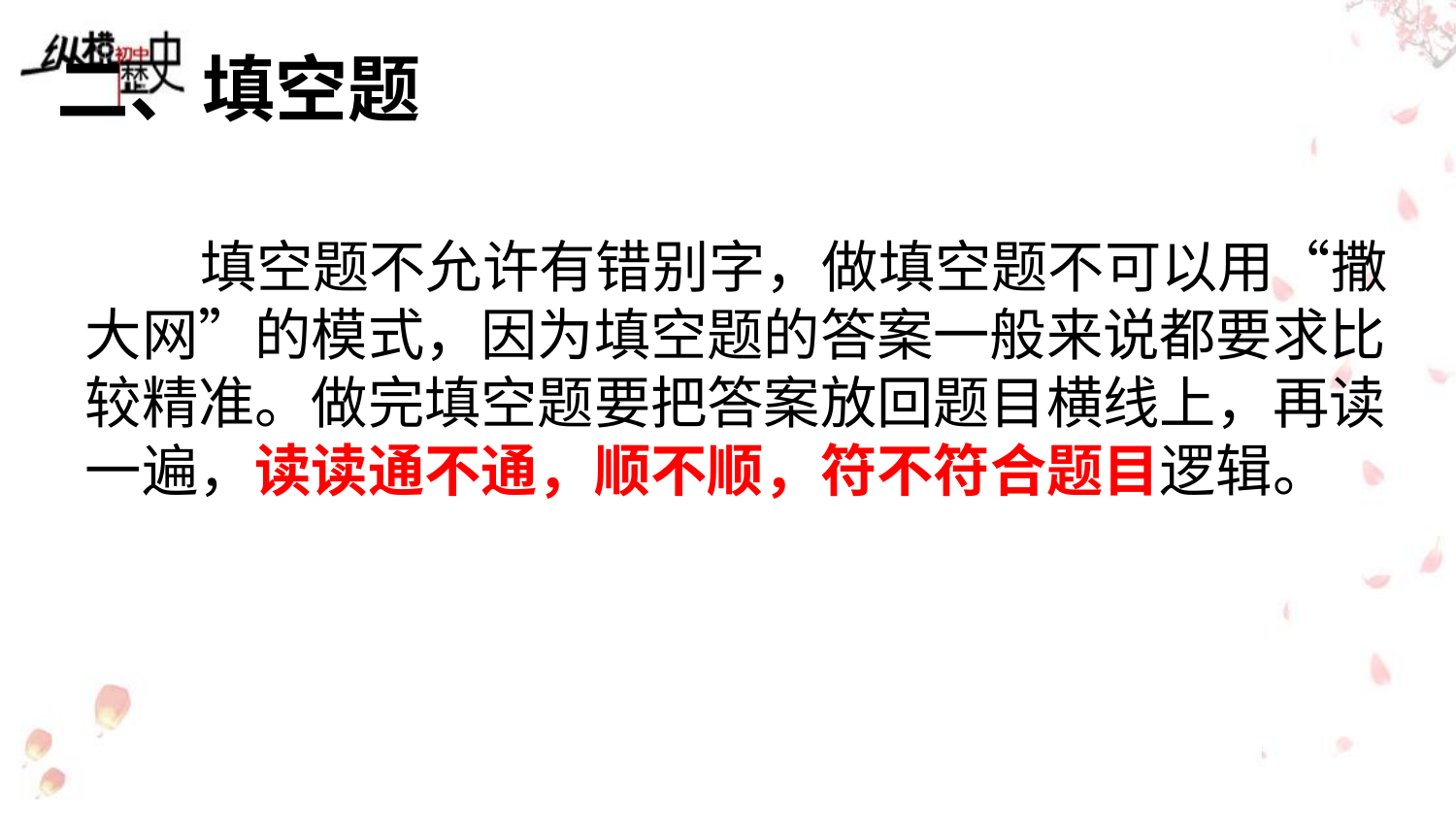

二、填空题

        填空题不允许有错别字，做填空题不可以用“撒大网”的模式，因为填空题的答案一般来说都要求比较精准。做完填空题要把答案放回题目横线上，再读一遍，读读通不通，顺不顺，符不符合题目逻辑。